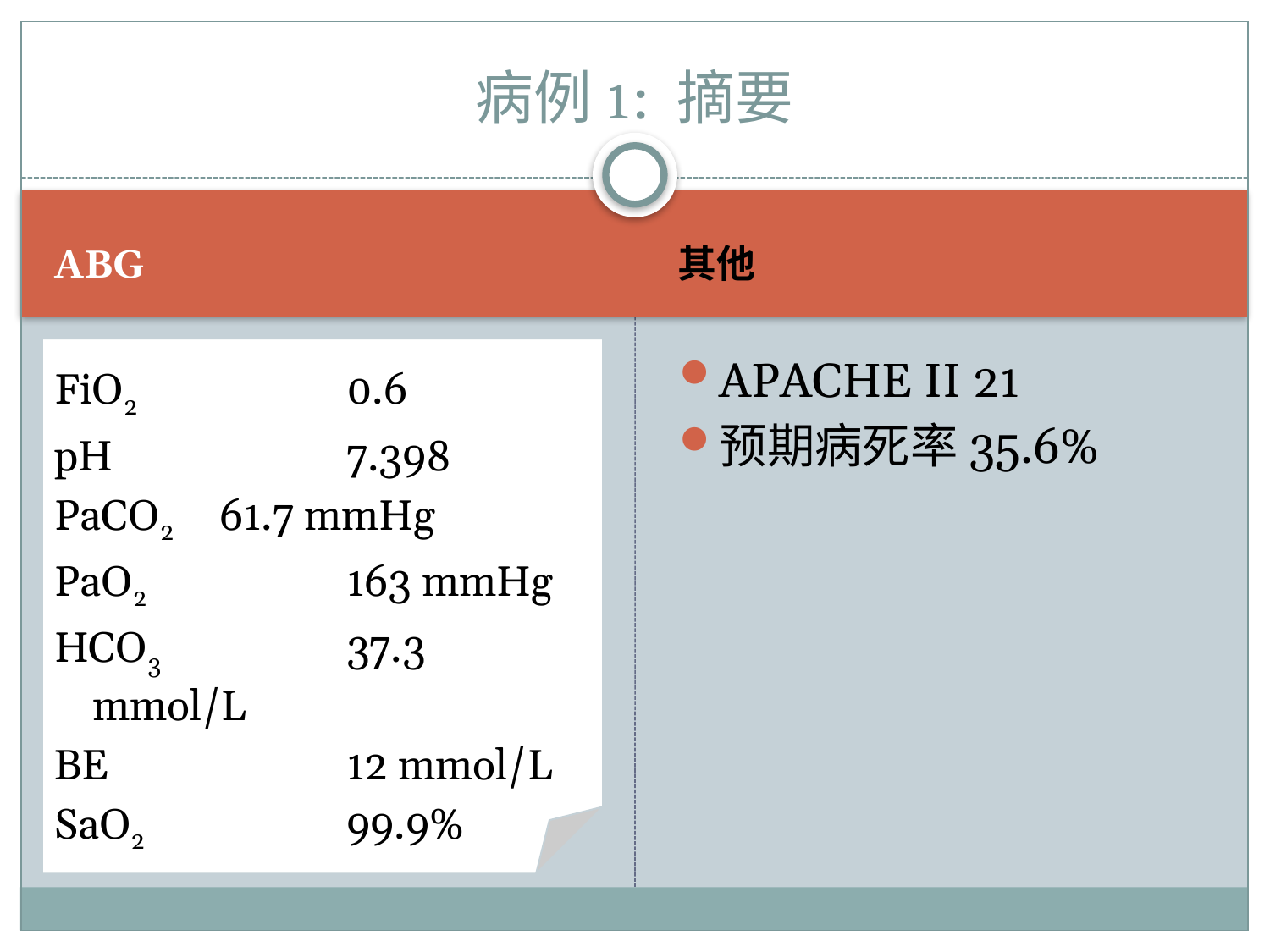

# 病例1: 摘要
ABG
其他

FiO2		0.6
pH		7.398
PaCO2	61.7 mmHg
PaO2		163 mmHg
HCO3		37.3 mmol/L
BE		12 mmol/L
SaO2		99.9%
APACHE II 21
预期病死率35.6%